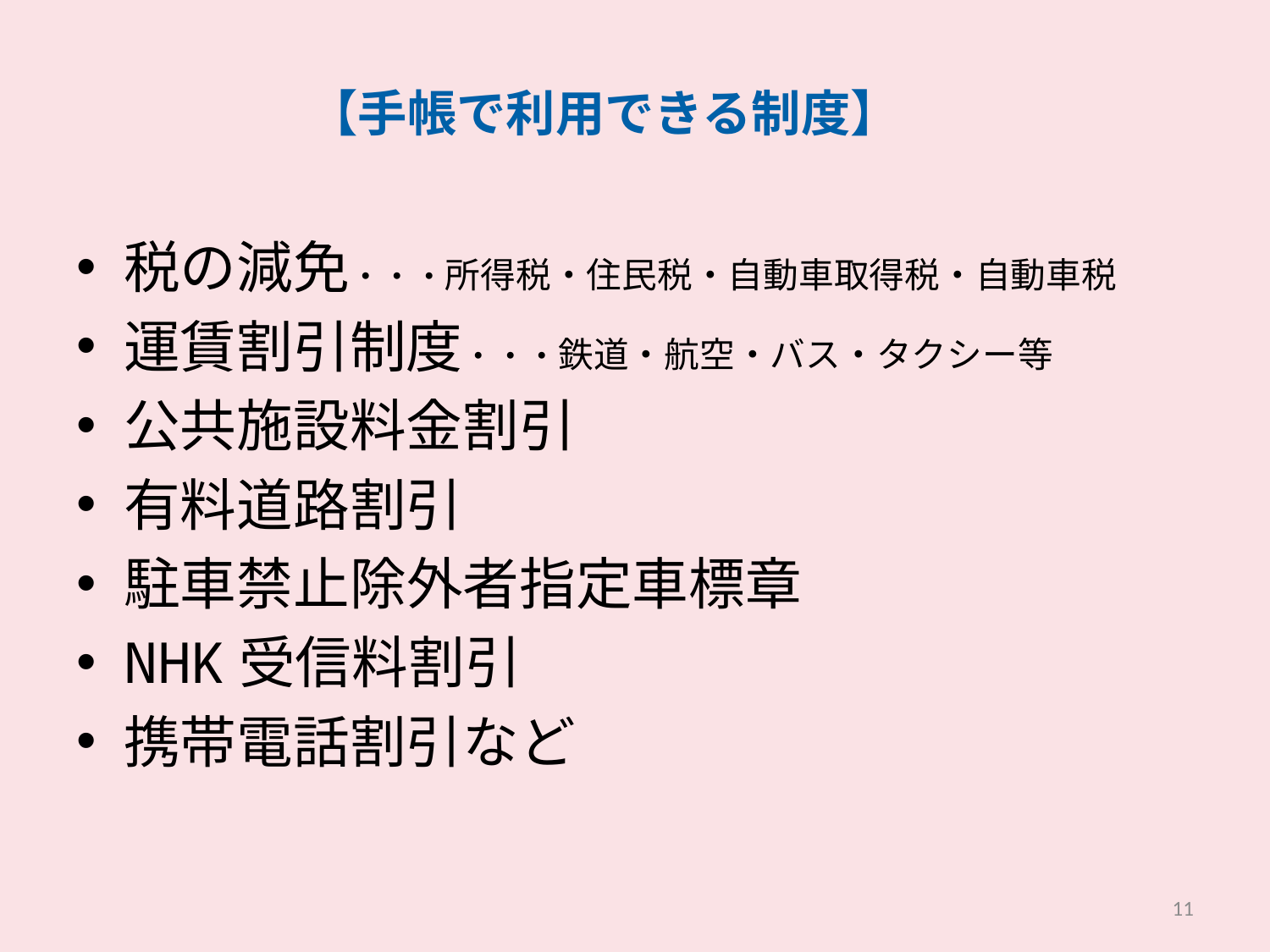

【手帳で利用できる制度】

税の減免・・・所得税・住民税・自動車取得税・自動車税
運賃割引制度・・・鉄道・航空・バス・タクシー等
公共施設料金割引
有料道路割引
駐車禁止除外者指定車標章
NHK受信料割引
携帯電話割引など

11